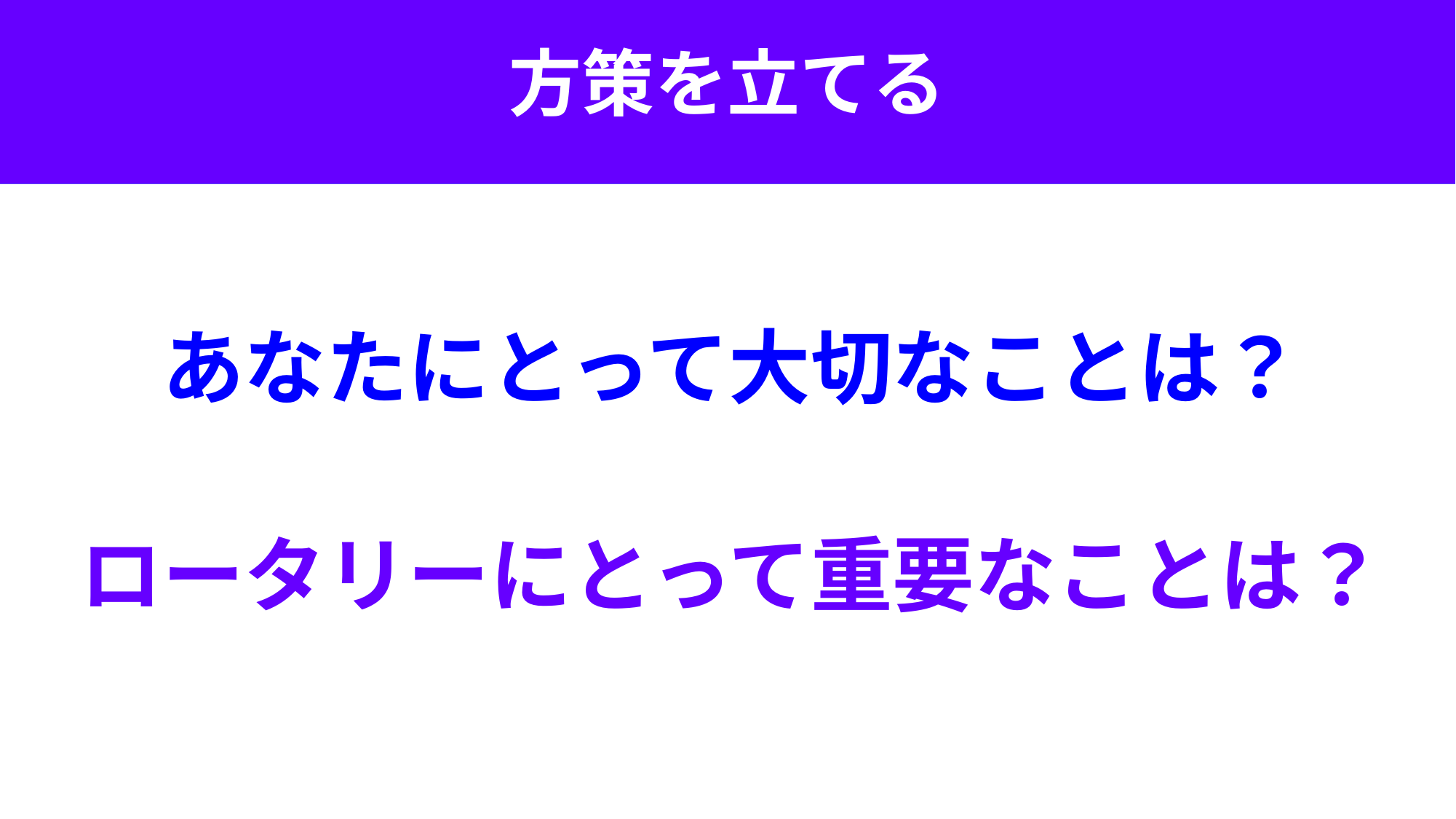

# 方策を立てる

あなたにとって大切なことは？

ロータリーにとって重要なことは？